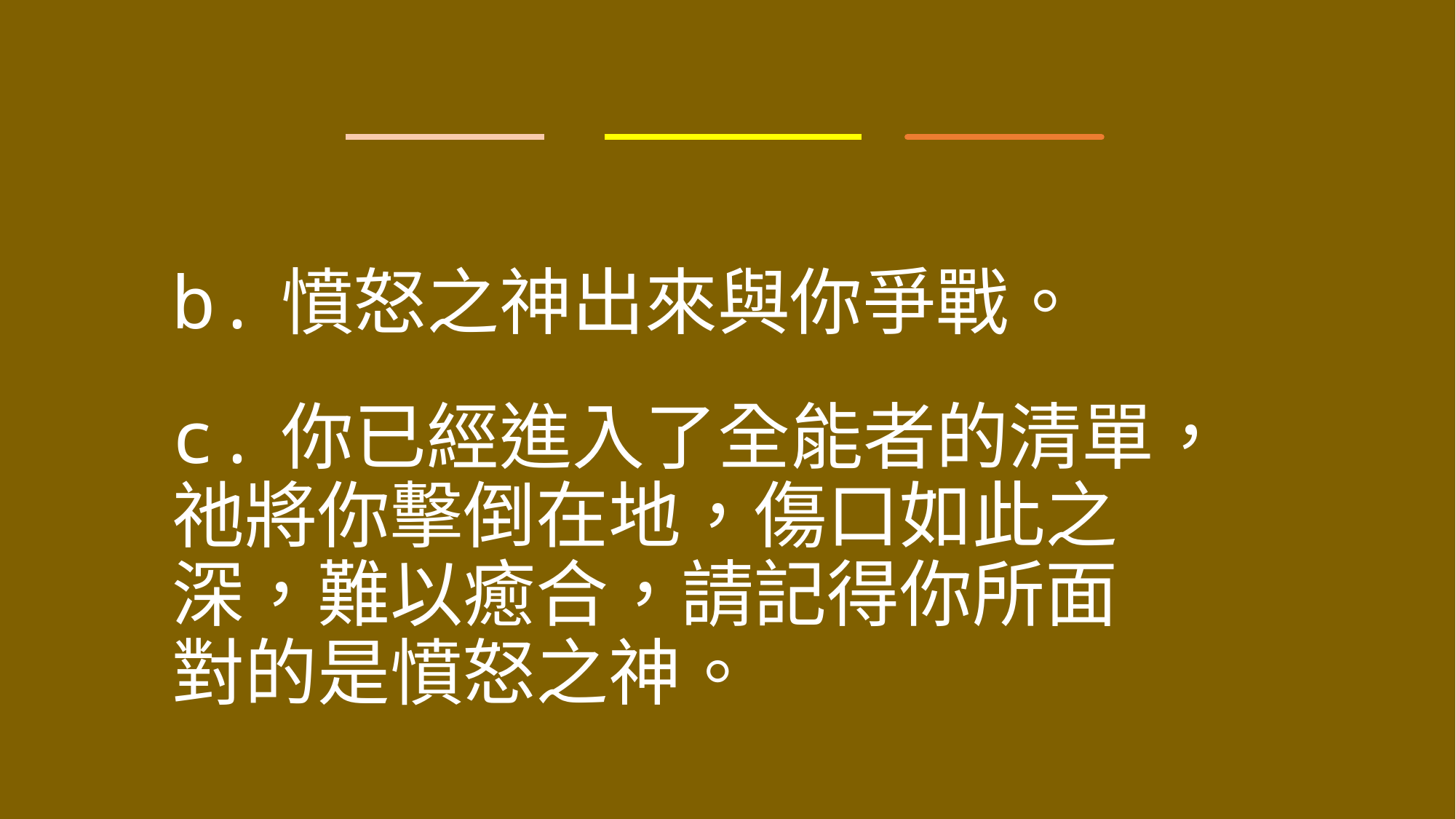

b.	憤怒之神出來與你爭戰。

c.	你已經進入了全能者的清單，祂將你擊倒在地，傷口如此之深，難以癒合，請記得你所面對的是憤怒之神。